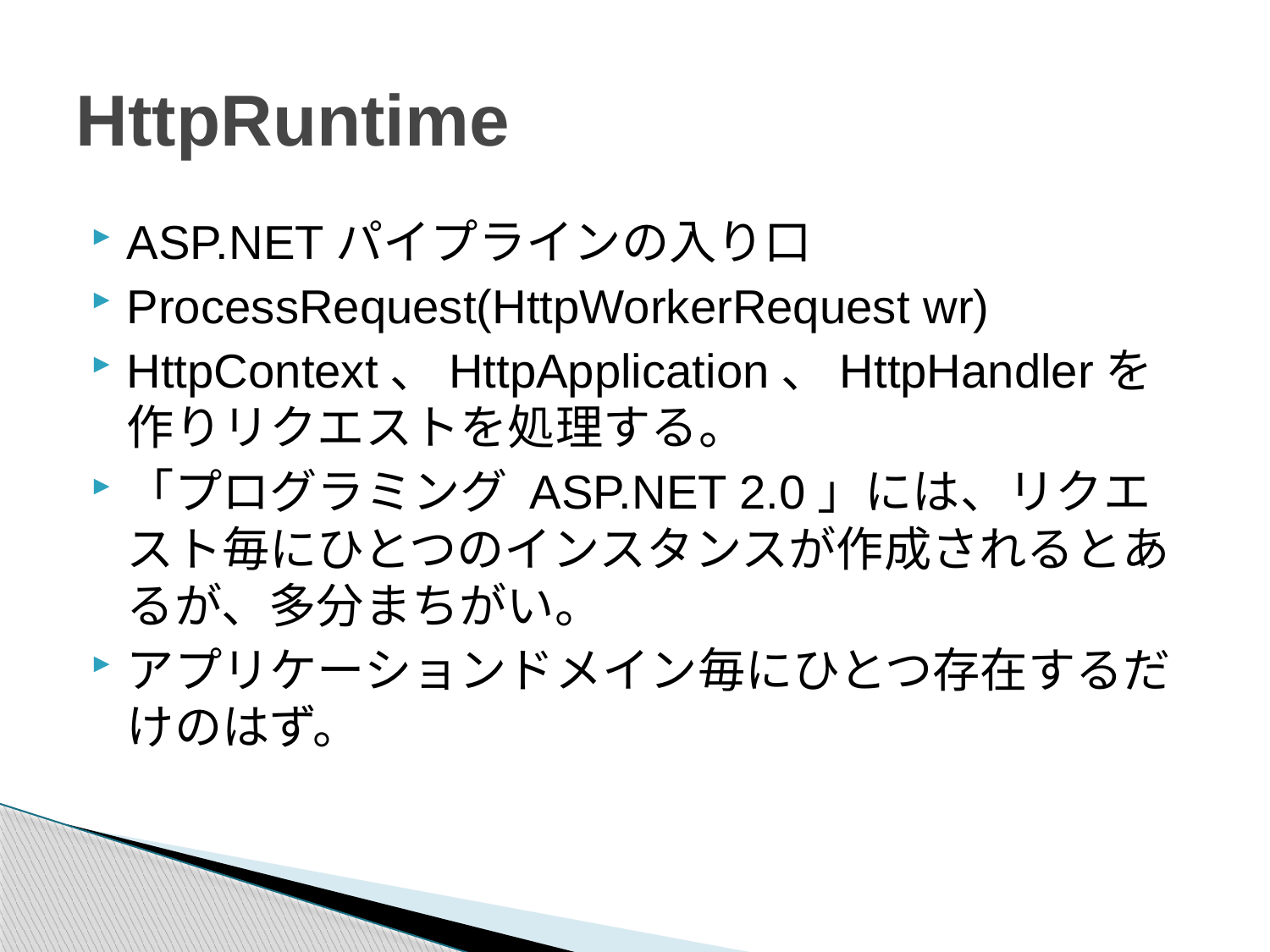

# HttpRuntime
ASP.NETパイプラインの入り口
ProcessRequest(HttpWorkerRequest wr)
HttpContext、HttpApplication、HttpHandlerを作りリクエストを処理する。
「プログラミング ASP.NET 2.0」には、リクエスト毎にひとつのインスタンスが作成されるとあるが、多分まちがい。
アプリケーションドメイン毎にひとつ存在するだけのはず。